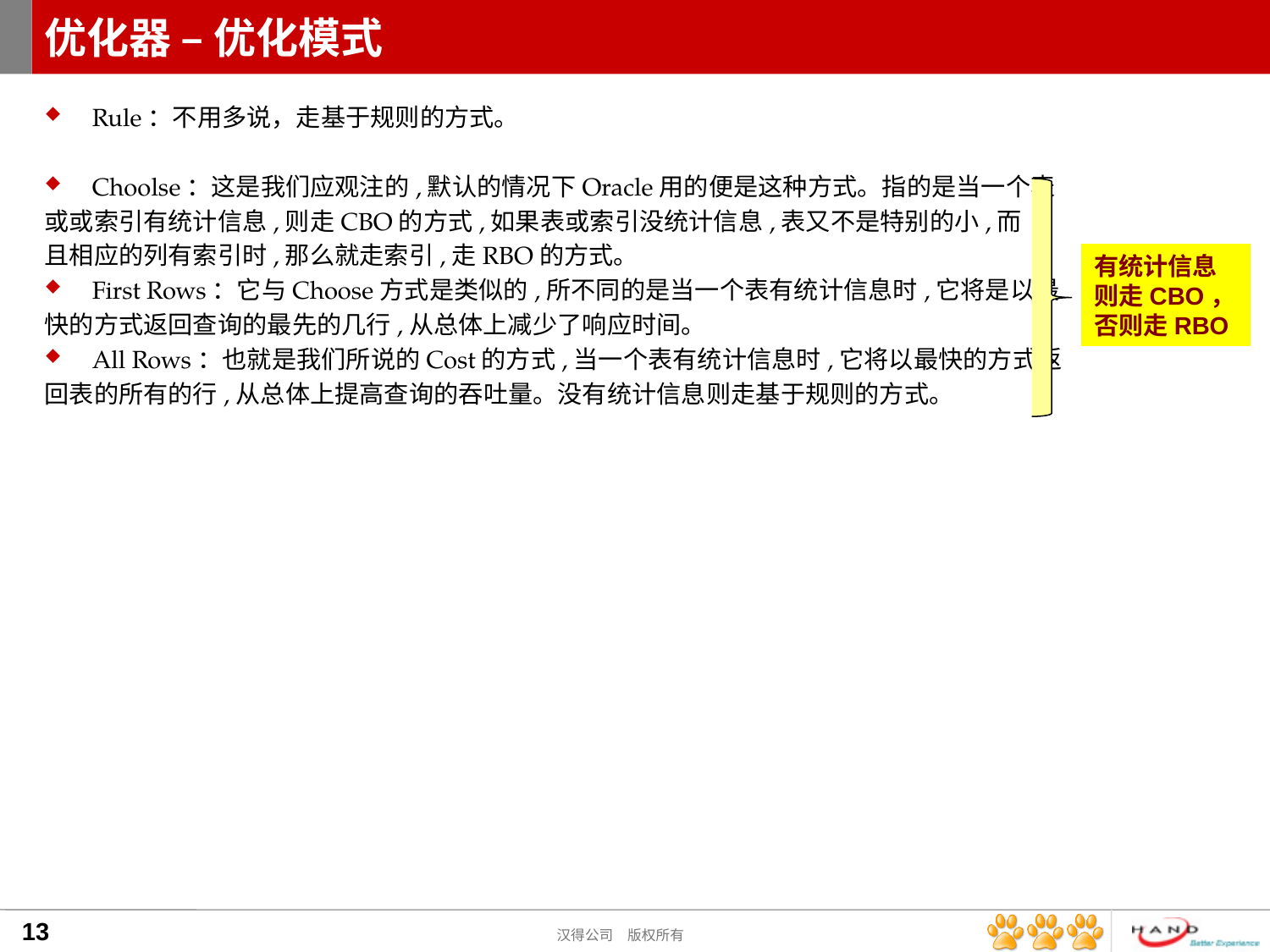

# 优化器 – 优化模式
Rule：不用多说，走基于规则的方式。

Choolse：这是我们应观注的,默认的情况下Oracle用的便是这种方式。指的是当一个表
或或索引有统计信息,则走CBO的方式,如果表或索引没统计信息,表又不是特别的小,而
且相应的列有索引时,那么就走索引,走RBO的方式。
First Rows：它与Choose方式是类似的,所不同的是当一个表有统计信息时,它将是以最
快的方式返回查询的最先的几行,从总体上减少了响应时间。
All Rows：也就是我们所说的Cost的方式,当一个表有统计信息时,它将以最快的方式返
回表的所有的行,从总体上提高查询的吞吐量。没有统计信息则走基于规则的方式。

有统计信息则走CBO，否则走RBO
13